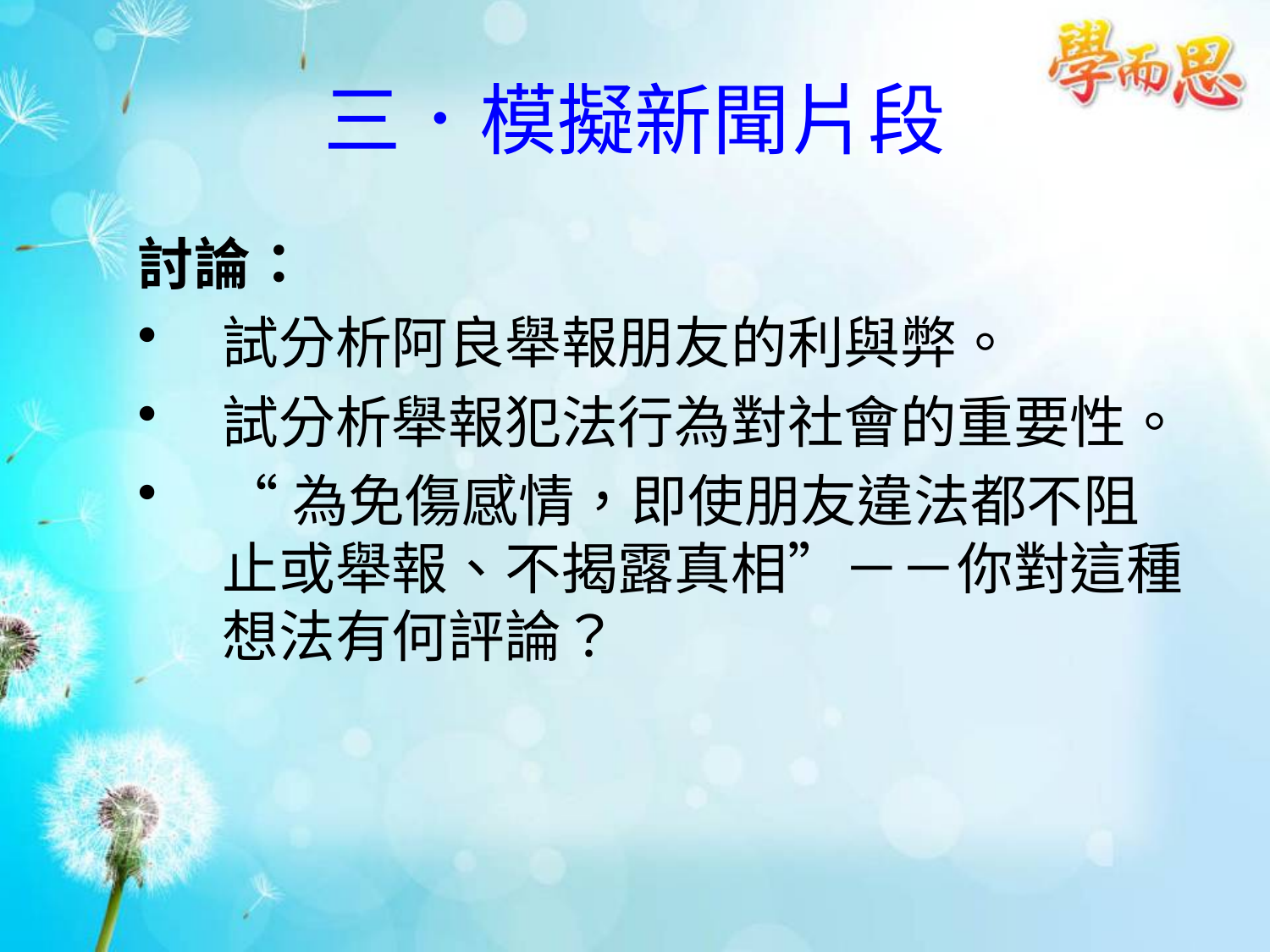

# 三．模擬新聞片段
討論：
試分析阿良舉報朋友的利與弊。
試分析舉報犯法行為對社會的重要性。
“為免傷感情，即使朋友違法都不阻止或舉報、不揭露真相”－－你對這種想法有何評論？